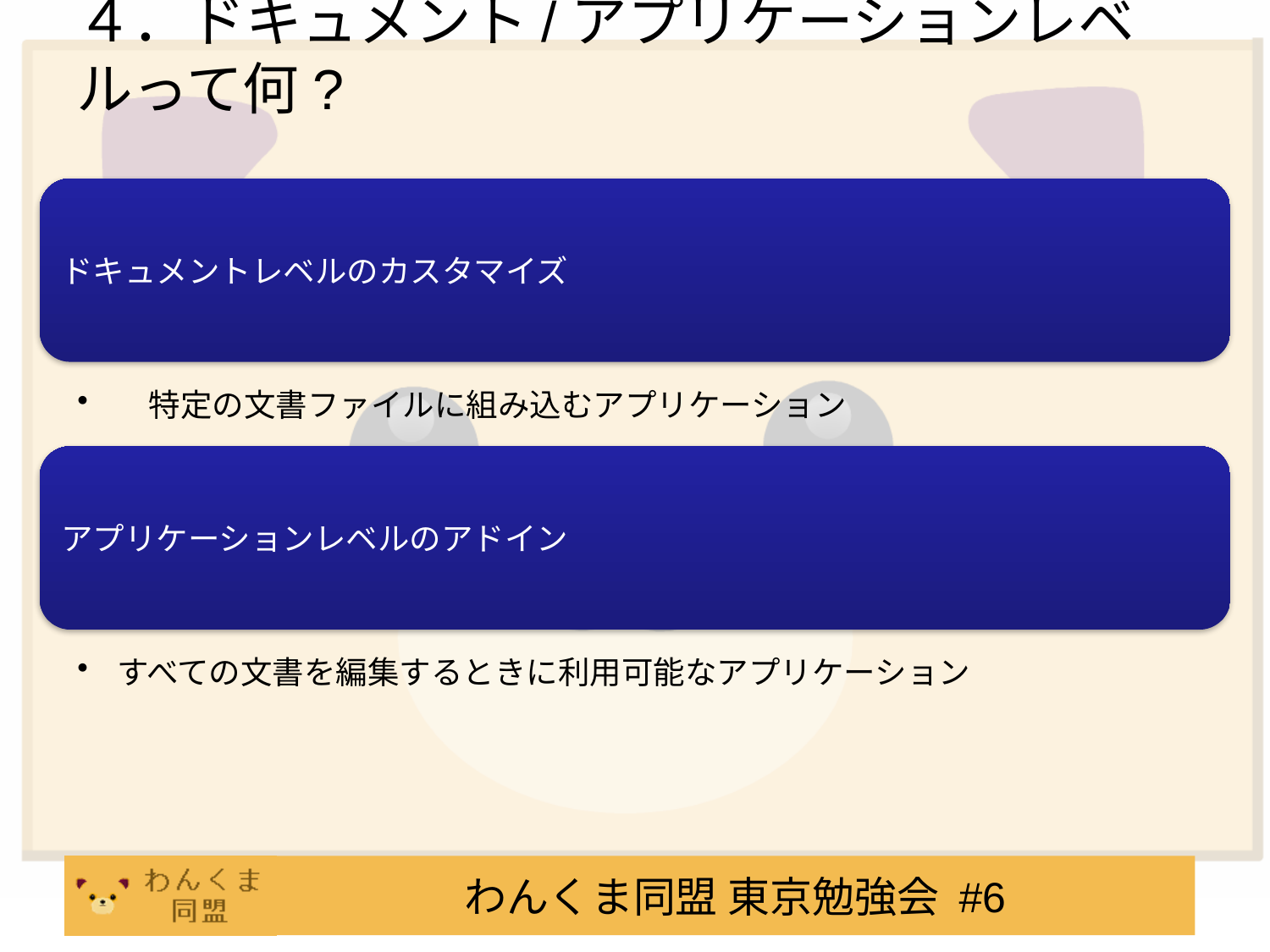

# ４．ドキュメント/アプリケーションレベルって何?

ドキュメントレベルのカスタマイズ
　特定の文書ファイルに組み込むアプリケーション
アプリケーションレベルのアドイン
すべての文書を編集するときに利用可能なアプリケーション